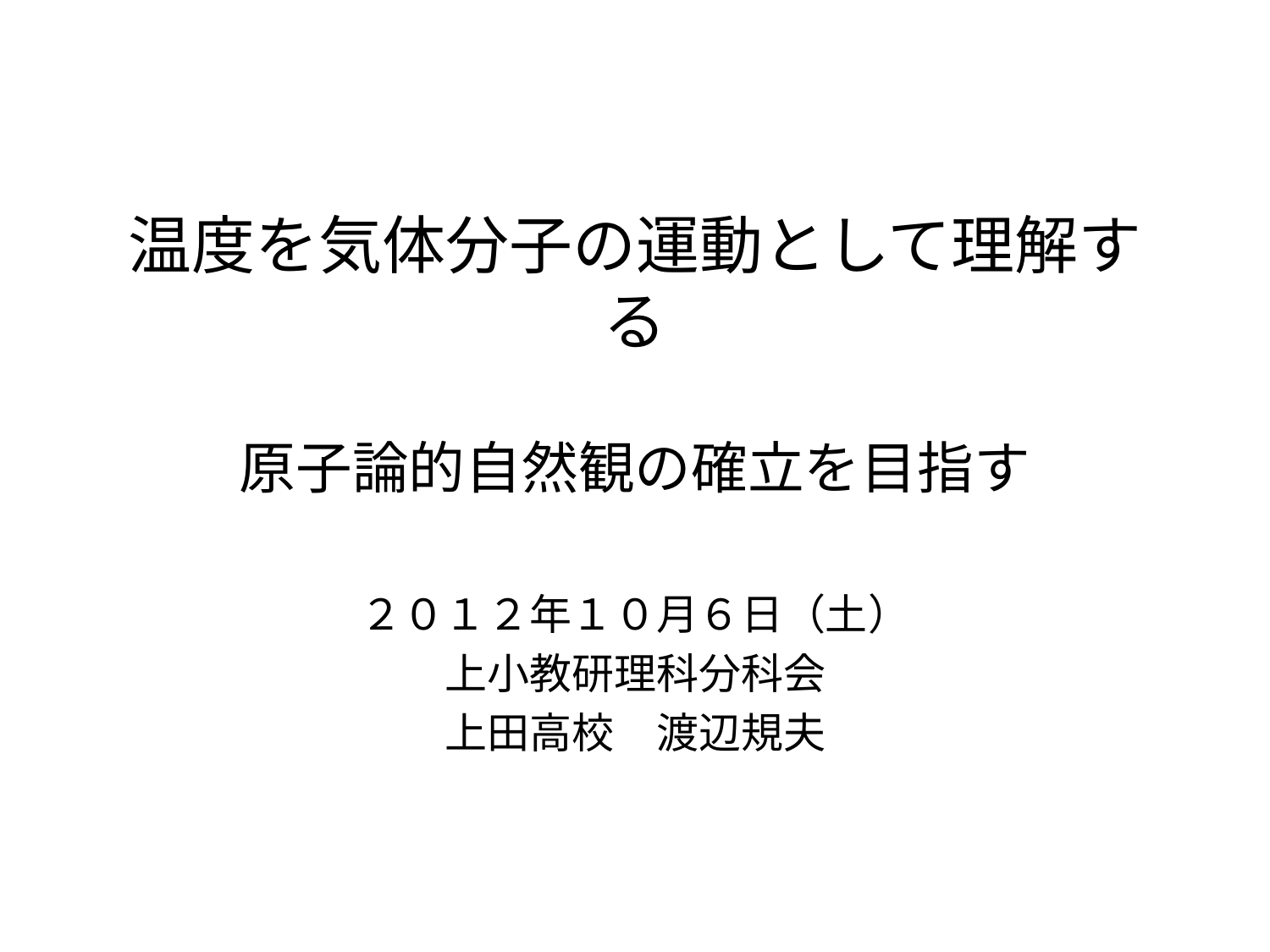

# 温度を気体分子の運動として理解する
原子論的自然観の確立を目指す

２０１２年１０月６日（土）
上小教研理科分科会
上田高校　渡辺規夫